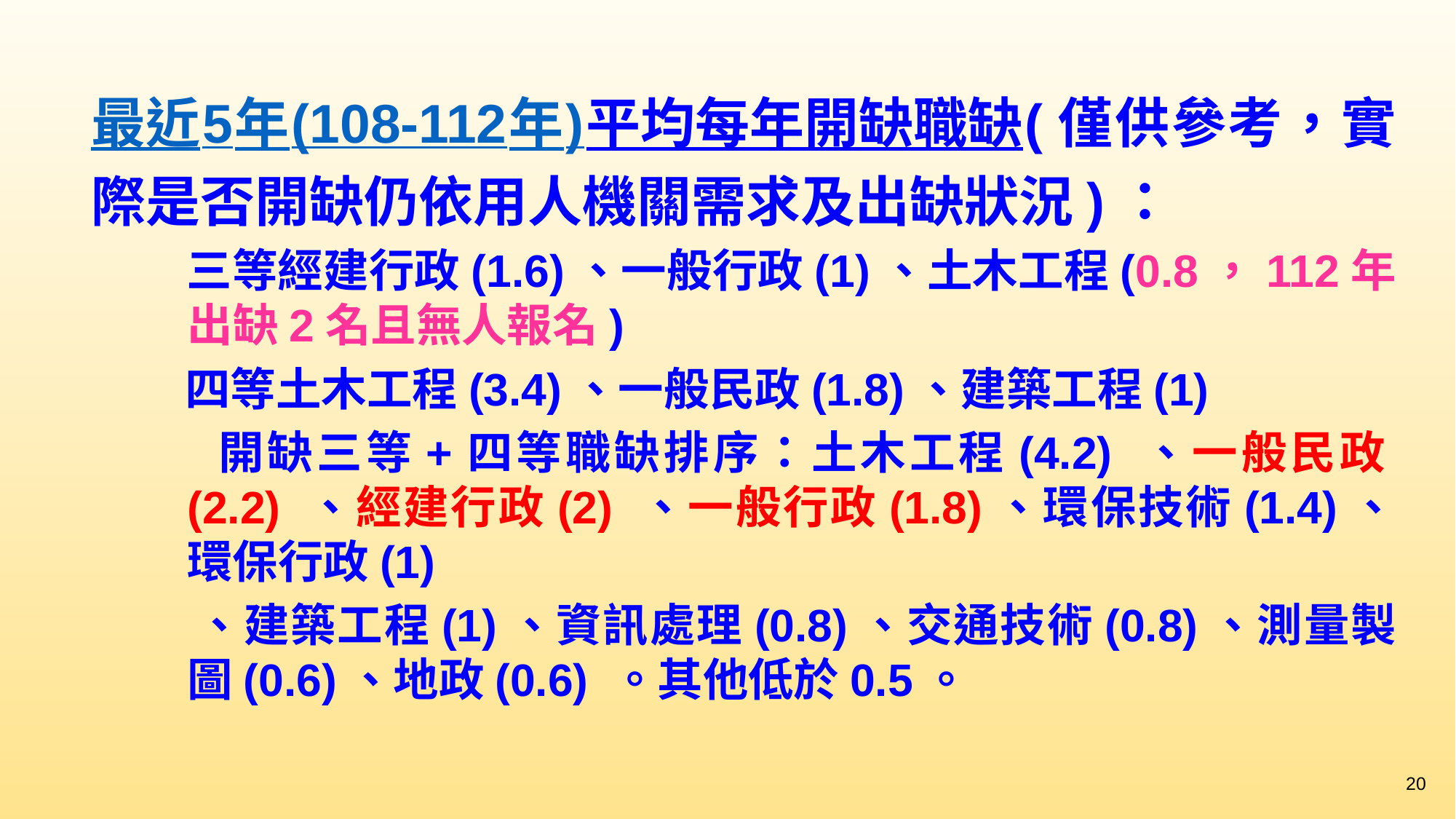

最近5年(108-112年)平均每年開缺職缺(僅供參考，實際是否開缺仍依用人機關需求及出缺狀況)：
        三等經建行政(1.6)、一般行政(1)、土木工程(0.8，112年出缺2名且無人報名)
        四等土木工程(3.4)、一般民政(1.8)、建築工程(1)
        開缺三等+四等職缺排序：土木工程(4.2) 、一般民政(2.2) 、經建行政(2) 、一般行政(1.8)、環保技術(1.4)、環保行政(1)
        、建築工程(1)、資訊處理(0.8)、交通技術(0.8)、測量製圖(0.6)、地政(0.6) 。其他低於0.5。

20